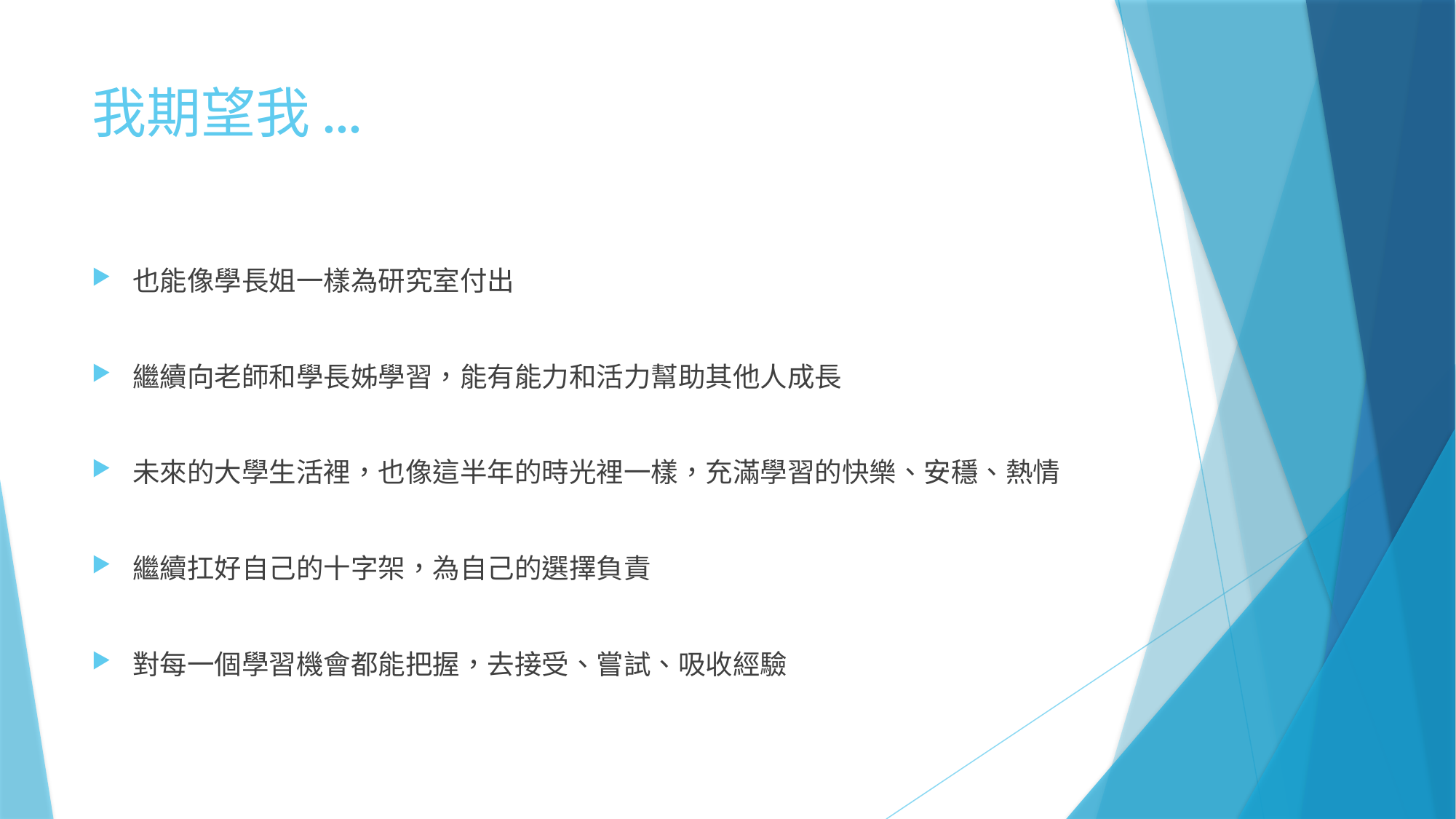

# 我期望我...
也能像學長姐一樣為研究室付出

繼續向老師和學長姊學習，能有能力和活力幫助其他人成長

未來的大學生活裡，也像這半年的時光裡一樣，充滿學習的快樂、安穩、熱情

繼續扛好自己的十字架，為自己的選擇負責

對每一個學習機會都能把握，去接受、嘗試、吸收經驗